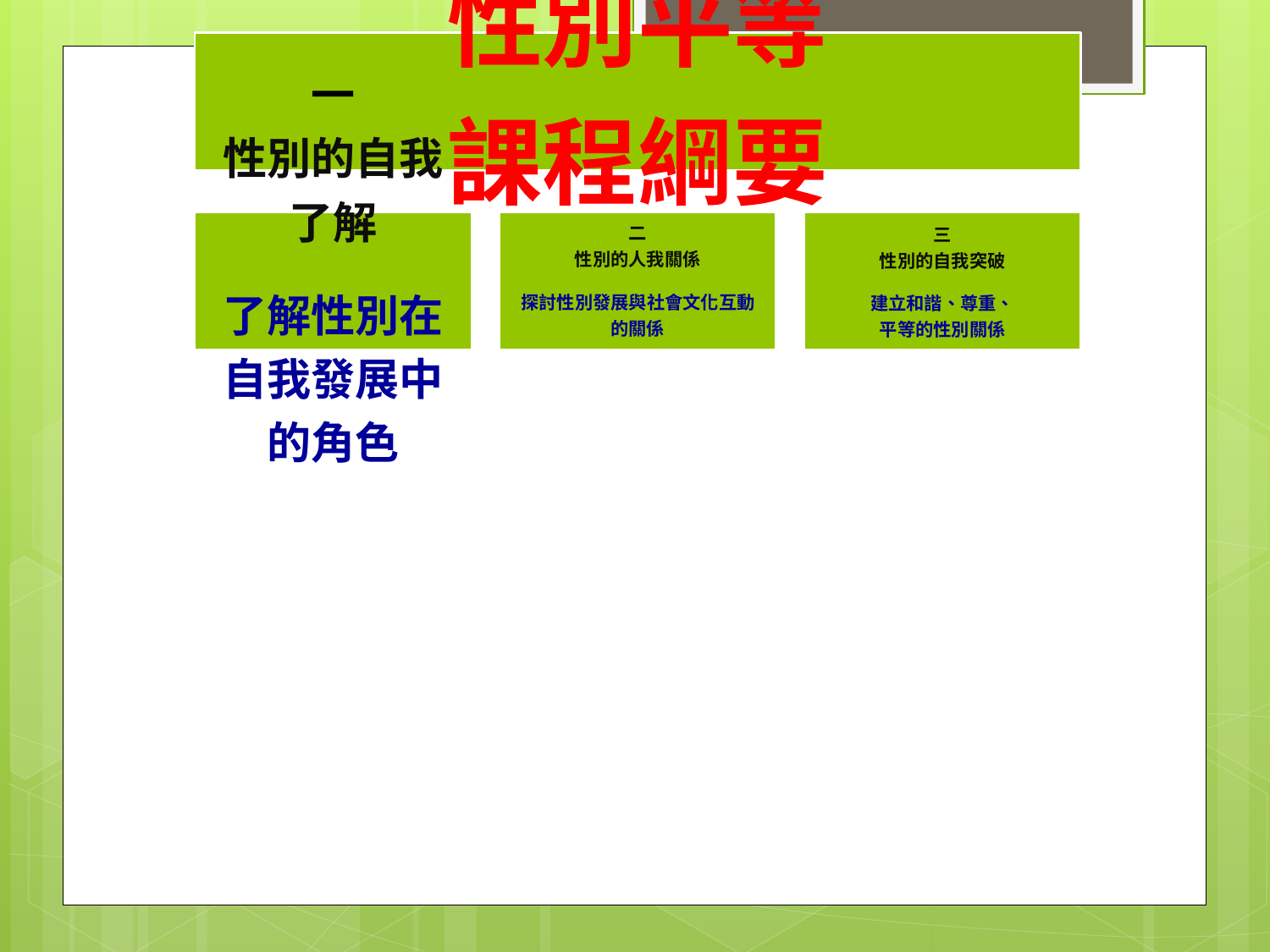

性別平等
課程綱要
一
了解性別在自我發展中的角色
二
性別的人我關係
探討性別發展與社會文化互動的關係
三
性別的自我突破
建立和諧、尊重、
平等的性別關係